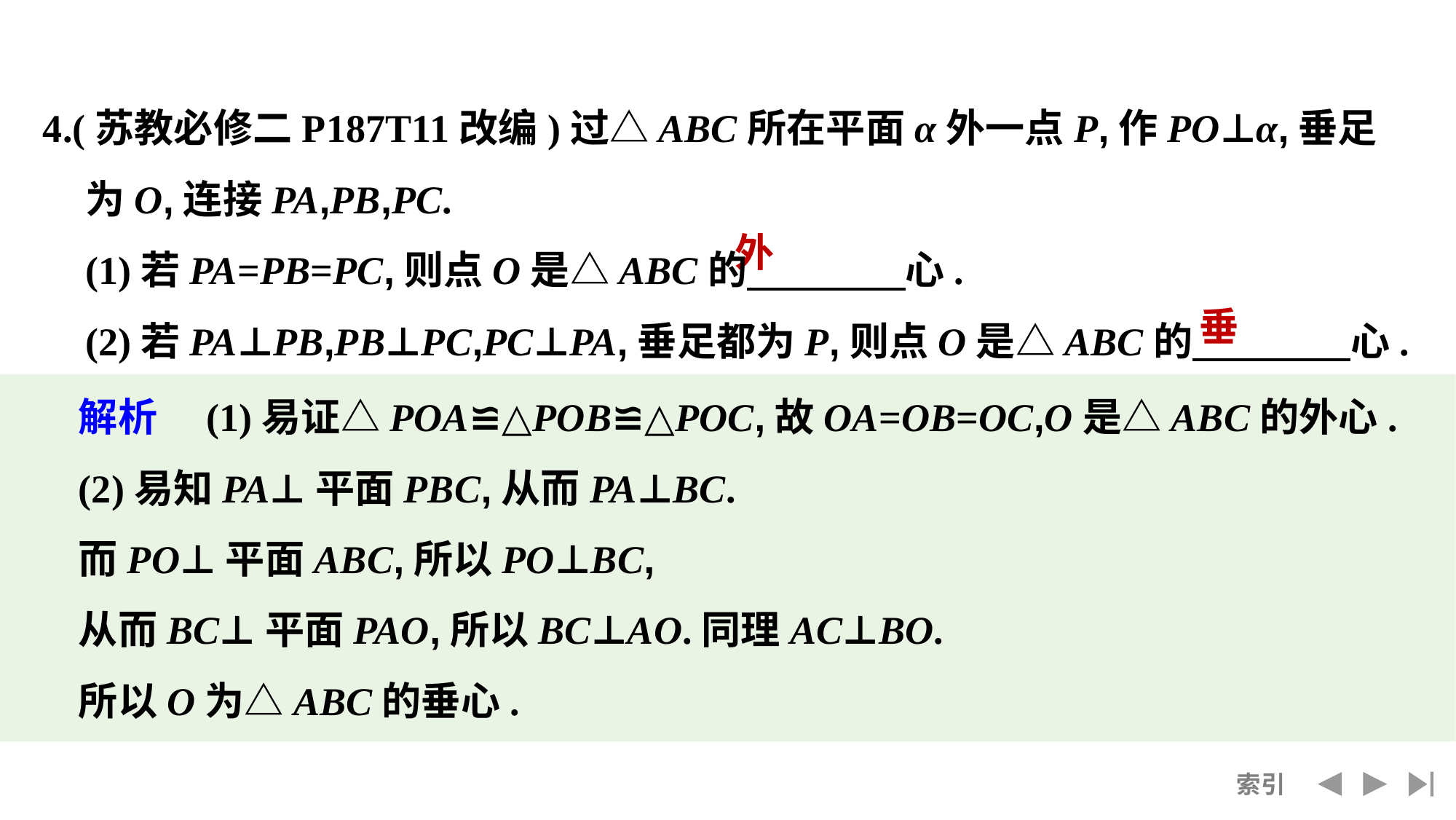

4.(苏教必修二P187T11改编)过△ABC所在平面α外一点P,作PO⊥α,垂足为O,连接PA,PB,PC.
	(1)若PA=PB=PC,则点O是△ABC的　　　　心.
	(2)若PA⊥PB,PB⊥PC,PC⊥PA,垂足都为P,则点O是△ABC的　　　　心.
外
垂
解析　(1)易证△POA≌△POB≌△POC,故OA=OB=OC,O是△ABC的外心.
(2)易知PA⊥平面PBC,从而PA⊥BC.
而PO⊥平面ABC,所以PO⊥BC,
从而BC⊥平面PAO,所以BC⊥AO.同理AC⊥BO.
所以O为△ABC的垂心.